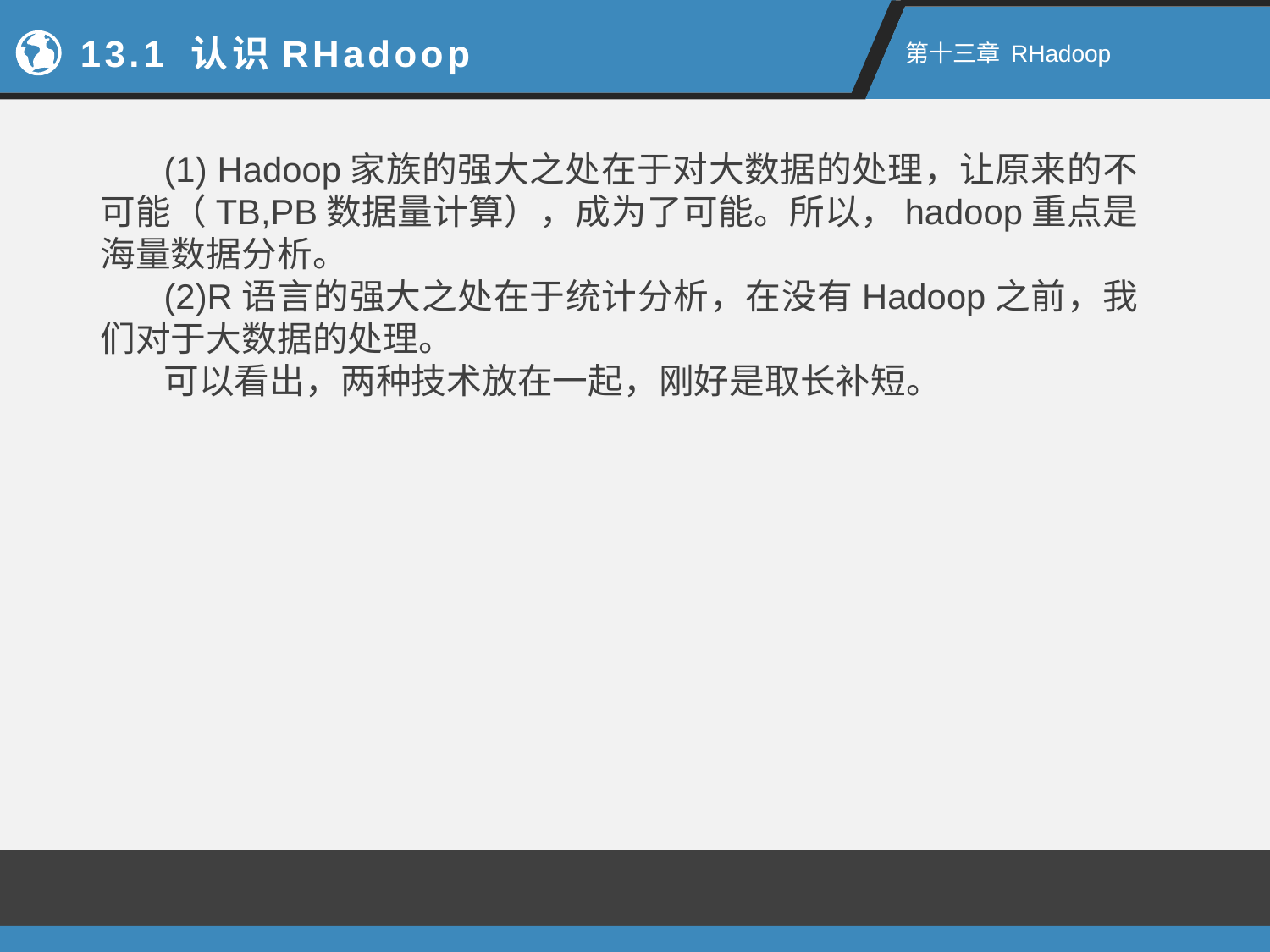

13.1 认识RHadoop

第十三章 RHadoop
(1) Hadoop家族的强大之处在于对大数据的处理，让原来的不可能（TB,PB数据量计算），成为了可能。所以，hadoop重点是海量数据分析。
(2)R语言的强大之处在于统计分析，在没有Hadoop之前，我们对于大数据的处理。
可以看出，两种技术放在一起，刚好是取长补短。